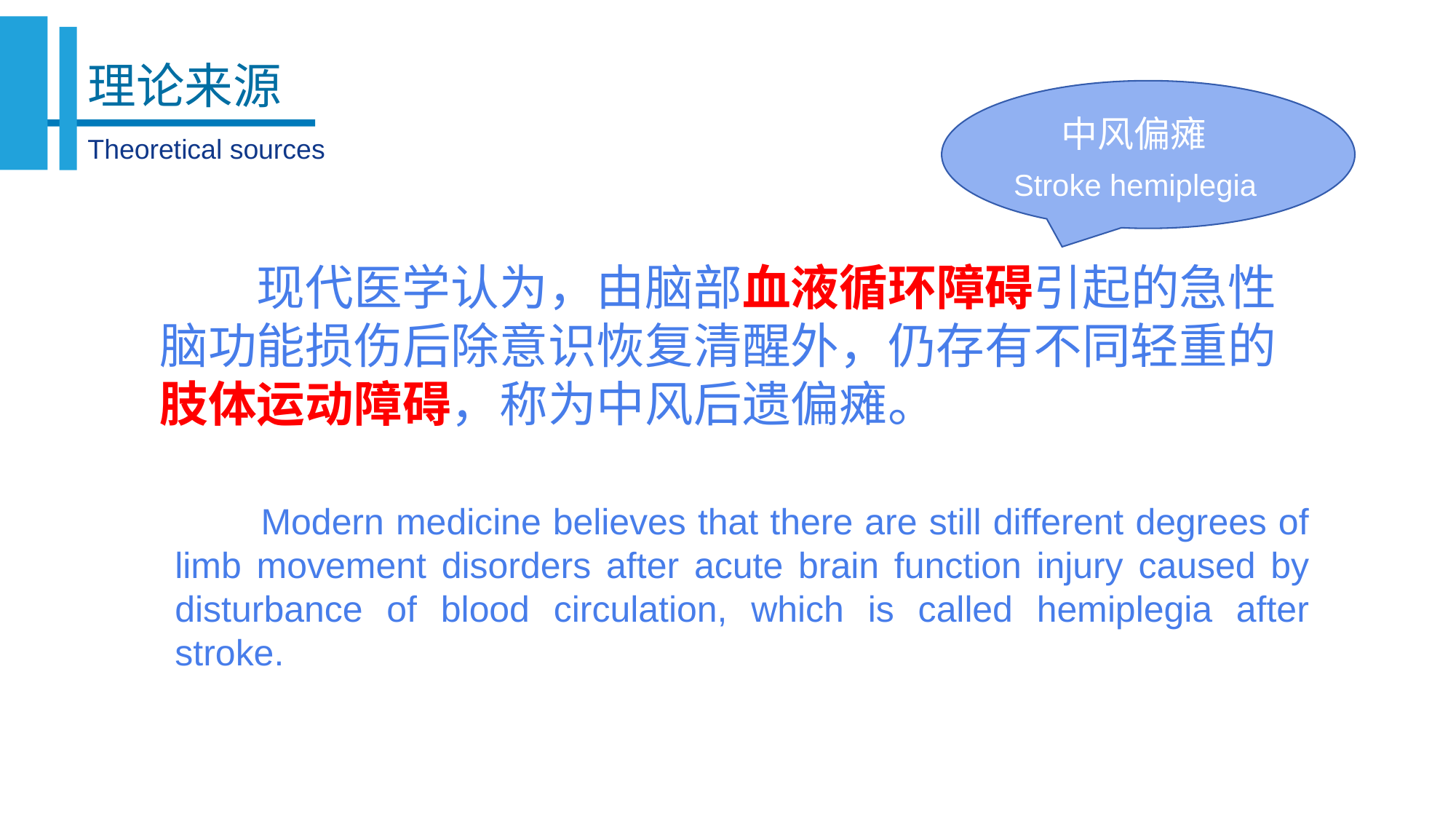

理论来源

中风偏瘫
Theoretical sources
Stroke hemiplegia
现代医学认为，由脑部血液循环障碍引起的急性脑功能损伤后除意识恢复清醒外，仍存有不同轻重的肢体运动障碍，称为中风后遗偏瘫。
Modern medicine believes that there are still different degrees of limb movement disorders after acute brain function injury caused by disturbance of blood circulation, which is called hemiplegia after stroke.